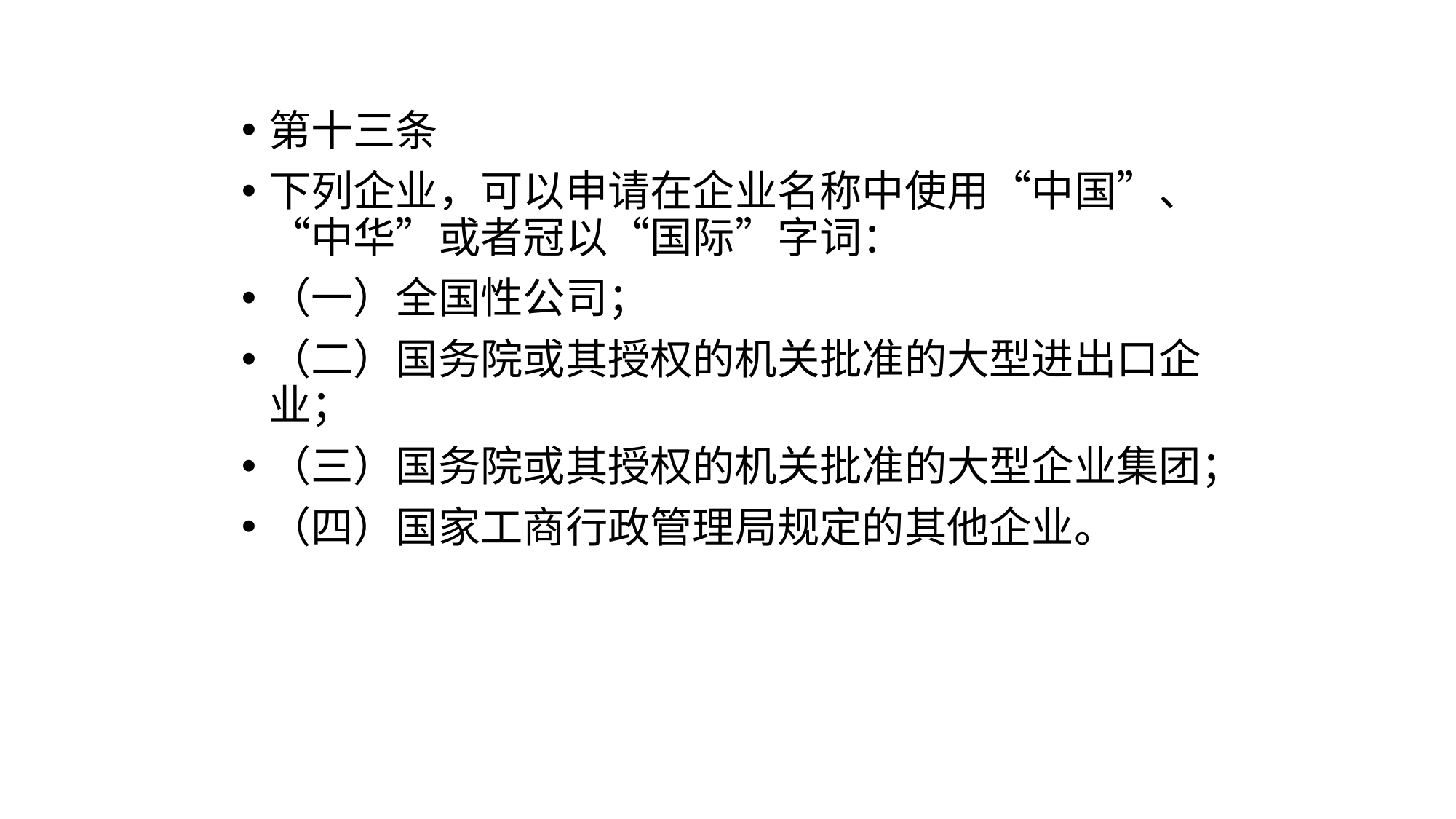

第十三条
下列企业，可以申请在企业名称中使用“中国”、“中华”或者冠以“国际”字词：
（一）全国性公司；
（二）国务院或其授权的机关批准的大型进出口企业；
（三）国务院或其授权的机关批准的大型企业集团；
（四）国家工商行政管理局规定的其他企业。